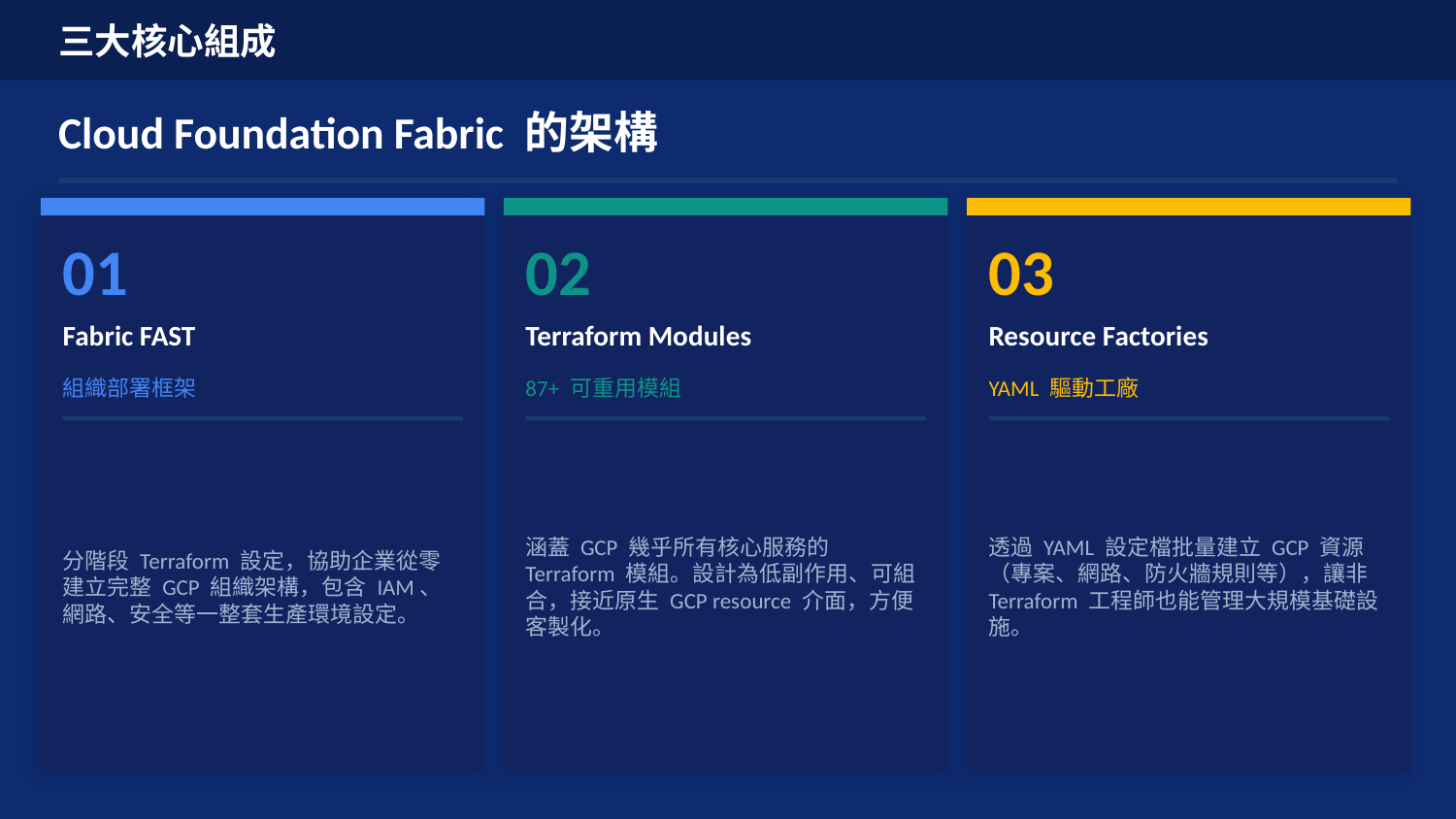

三大核心組成
Cloud Foundation Fabric 的架構

01
02
03
Fabric FAST
Terraform Modules
Resource Factories
組織部署框架
87+ 可重用模組
YAML 驅動工廠

分階段 Terraform 設定，協助企業從零建立完整 GCP 組織架構，包含 IAM、網路、安全等一整套生產環境設定。
涵蓋 GCP 幾乎所有核心服務的 Terraform 模組。設計為低副作用、可組合，接近原生 GCP resource 介面，方便客製化。
透過 YAML 設定檔批量建立 GCP 資源（專案、網路、防火牆規則等），讓非 Terraform 工程師也能管理大規模基礎設施。